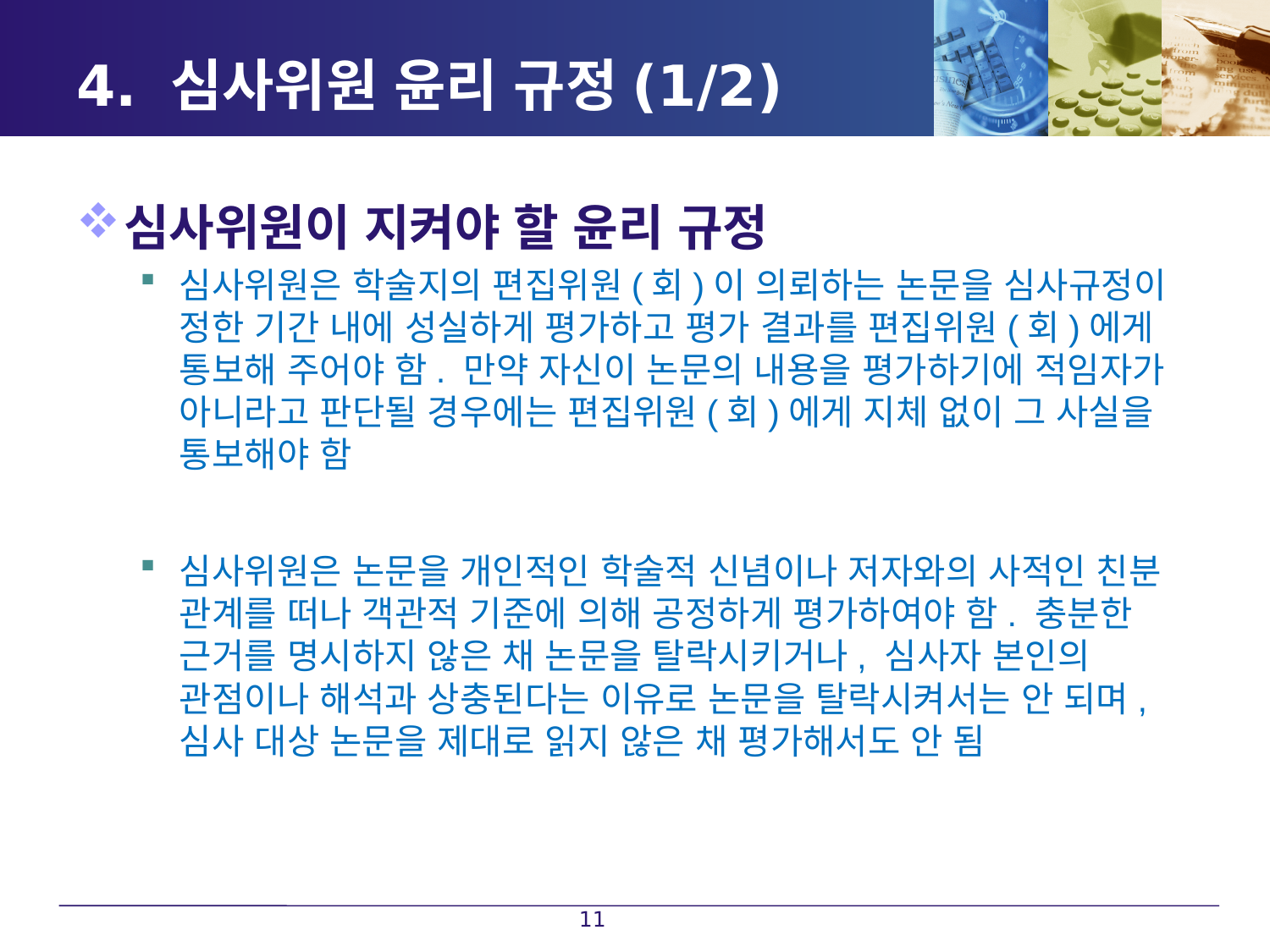

# 4. 심사위원 윤리 규정(1/2)
심사위원이 지켜야 할 윤리 규정
심사위원은 학술지의 편집위원(회)이 의뢰하는 논문을 심사규정이 정한 기간 내에 성실하게 평가하고 평가 결과를 편집위원(회)에게 통보해 주어야 함. 만약 자신이 논문의 내용을 평가하기에 적임자가 아니라고 판단될 경우에는 편집위원(회)에게 지체 없이 그 사실을 통보해야 함

심사위원은 논문을 개인적인 학술적 신념이나 저자와의 사적인 친분 관계를 떠나 객관적 기준에 의해 공정하게 평가하여야 함. 충분한 근거를 명시하지 않은 채 논문을 탈락시키거나, 심사자 본인의 관점이나 해석과 상충된다는 이유로 논문을 탈락시켜서는 안 되며, 심사 대상 논문을 제대로 읽지 않은 채 평가해서도 안 됨

11